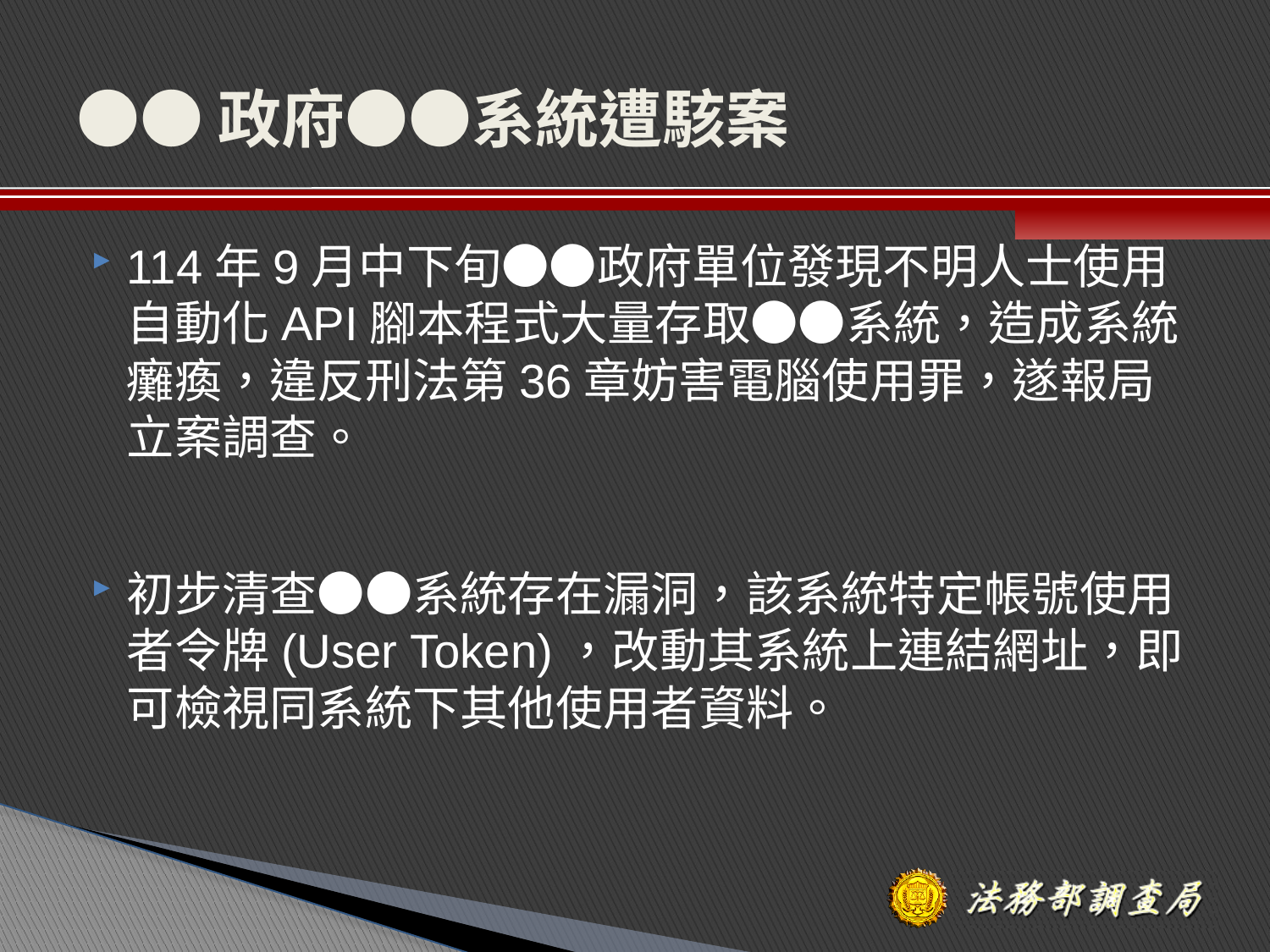

# ●●政府●●系統遭駭案
114年9月中下旬●●政府單位發現不明人士使用自動化API腳本程式大量存取●●系統，造成系統癱瘓，違反刑法第36章妨害電腦使用罪，遂報局立案調查。

初步清查●●系統存在漏洞，該系統特定帳號使用者令牌(User Token)，改動其系統上連結網址，即可檢視同系統下其他使用者資料。